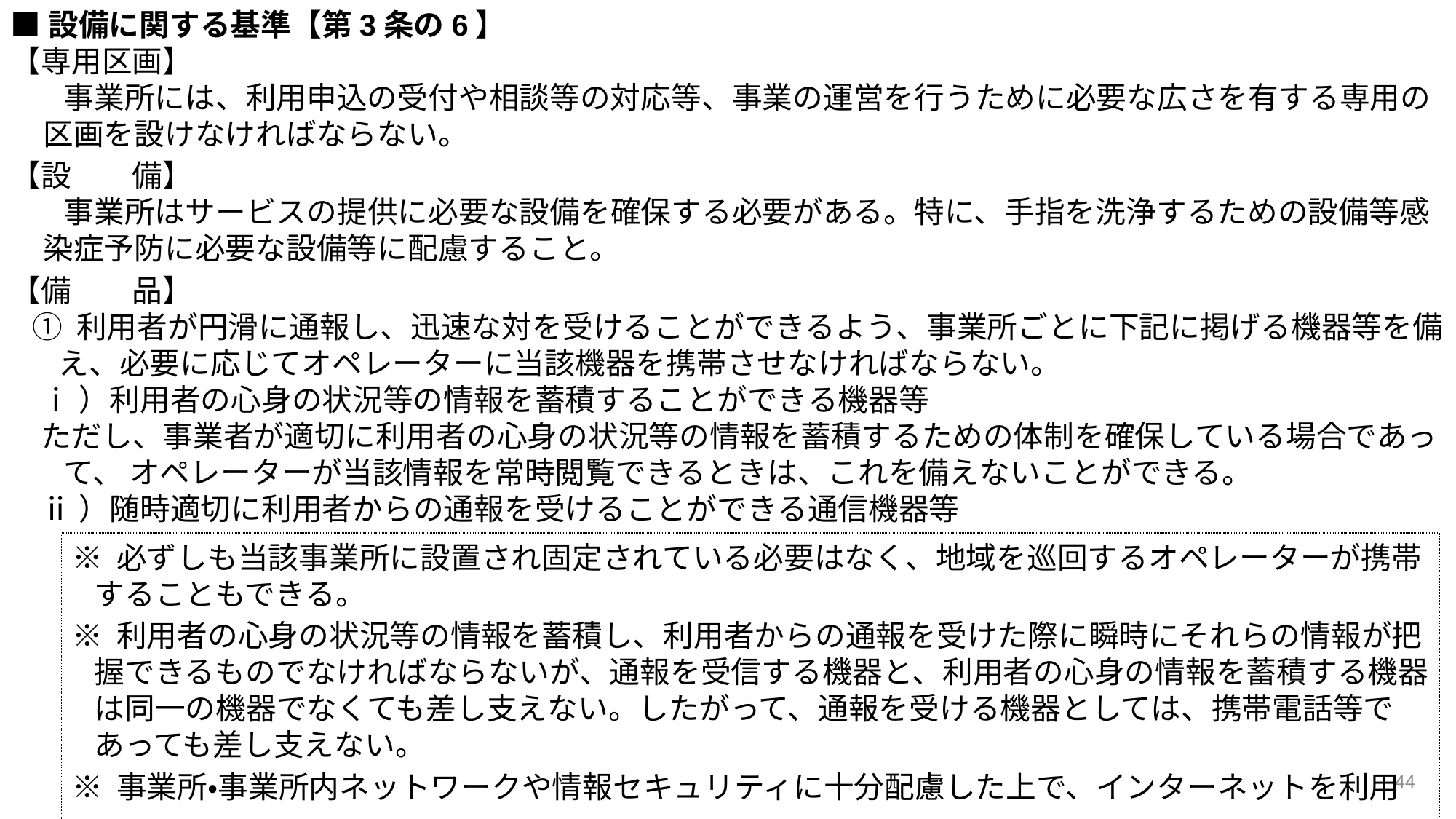

■設備に関する基準【第3条の6】
【専用区画】
事業所には、利用申込の受付や相談等の対応等、事業の運営を行うために必要な広さを有する専用の区画を設けなければならない。

【設　　備】
事業所はサービスの提供に必要な設備を確保する必要がある。特に、手指を洗浄するための設備等感染症予防に必要な設備等に配慮すること。

【備　　品】
① 利用者が円滑に通報し、迅速な対を受けることができるよう、事業所ごとに下記に掲げる機器等を備え、必要に応じてオペレーターに当該機器を携帯させなければならない。
ⅰ）利用者の心身の状況等の情報を蓄積することができる機器等
ただし、事業者が適切に利用者の心身の状況等の情報を蓄積するための体制を確保している場合であって、 オペレーターが当該情報を常時閲覧できるときは、これを備えないことができる。
ⅱ）随時適切に利用者からの通報を受けることができる通信機器等

※ 必ずしも当該事業所に設置され固定されている必要はなく、地域を巡回するオペレーターが携帯することもできる。

※ 利用者の心身の状況等の情報を蓄積し、利用者からの通報を受けた際に瞬時にそれらの情報が把握できるものでなければならないが、通報を受信する機器と、利用者の心身の情報を蓄積する機器は同一の機器でなくても差し支えない。したがって、通報を受ける機器としては、携帯電話等であっても差し支えない。

※ 事業所・事業所内ネットワークや情報セキュリティに十分配慮した上で、インターネットを利用

44